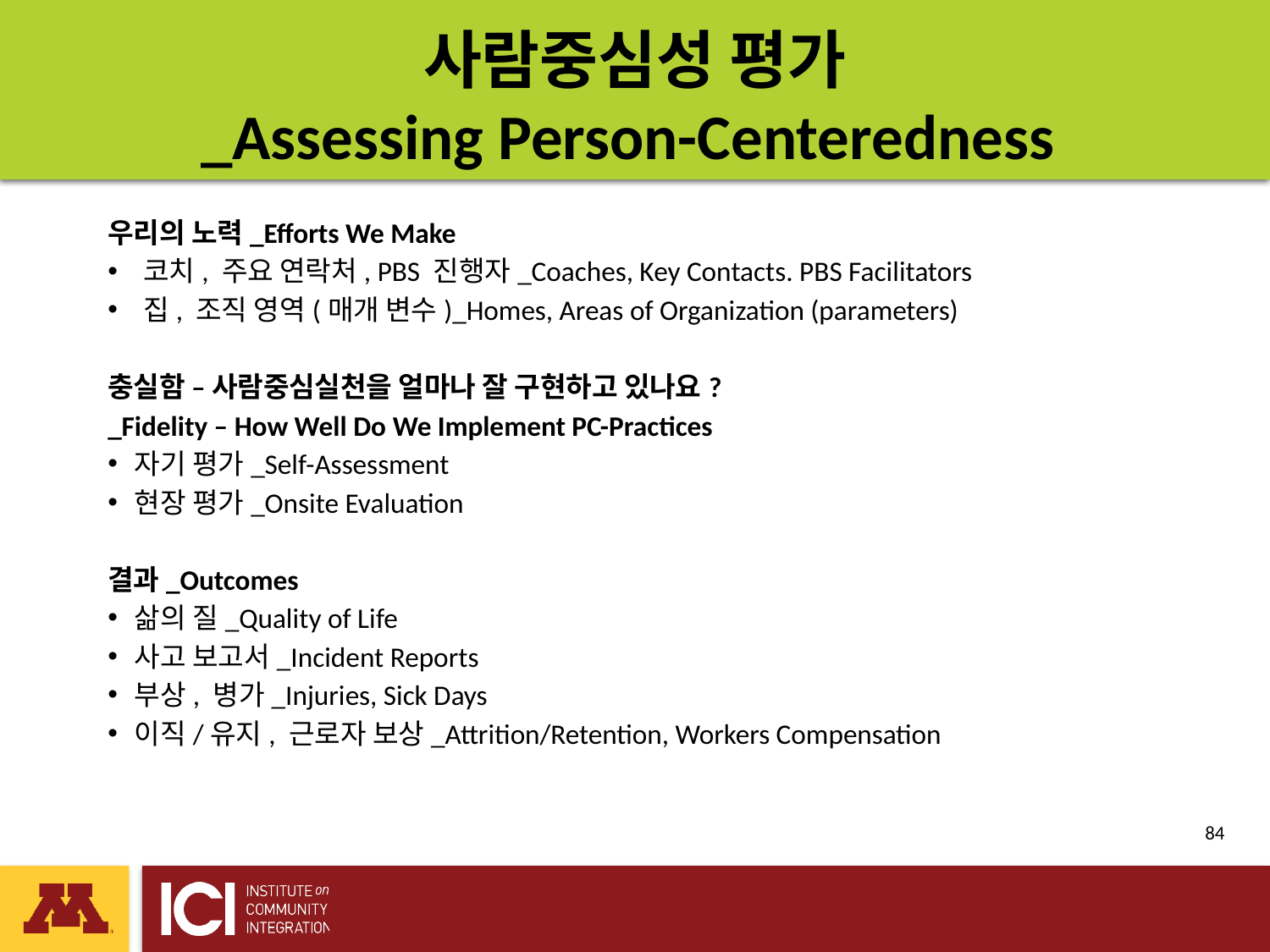

# 사람중심성 평가 _Assessing Person-Centeredness
우리의 노력_Efforts We Make
코치, 주요 연락처, PBS 진행자_Coaches, Key Contacts. PBS Facilitators
집, 조직 영역(매개 변수)_Homes, Areas of Organization (parameters)

충실함 – 사람중심실천을 얼마나 잘 구현하고 있나요?
_Fidelity – How Well Do We Implement PC-Practices
자기 평가_Self-Assessment
현장 평가_Onsite Evaluation

결과_Outcomes
삶의 질_Quality of Life
사고 보고서_Incident Reports
부상, 병가_Injuries, Sick Days
이직/유지, 근로자 보상_Attrition/Retention, Workers Compensation
                                                                                                                                                                                                                                                                     84